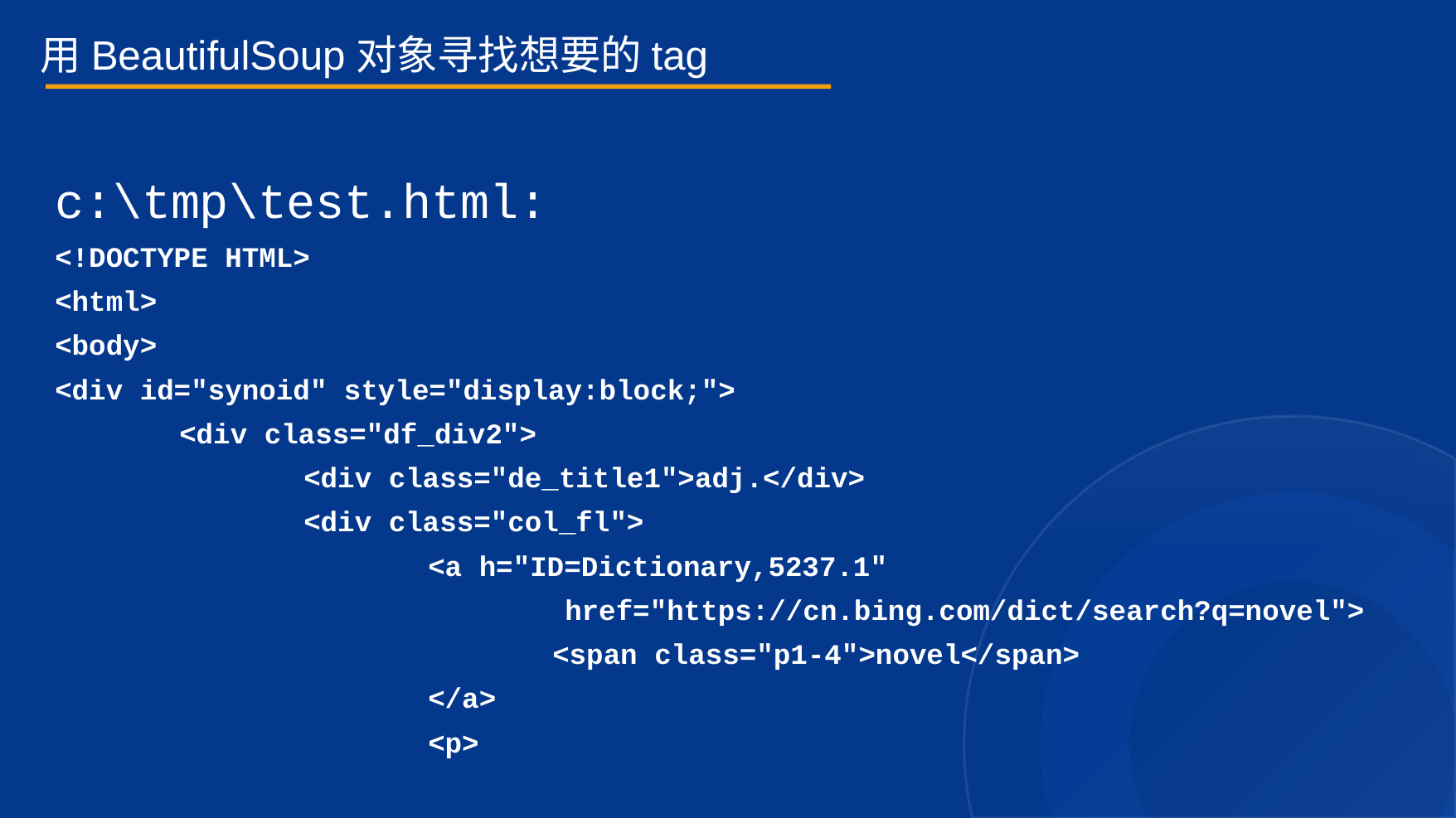

用BeautifulSoup对象寻找想要的tag

c:\tmp\test.html:
<!DOCTYPE HTML>
<html>
<body>
<div id="synoid" style="display:block;">
	<div class="df_div2">
		<div class="de_title1">adj.</div>
		<div class="col_fl">
			<a h="ID=Dictionary,5237.1"
                              href="https://cn.bing.com/dict/search?q=novel">
				<span class="p1-4">novel</span>
			</a>
			<p>